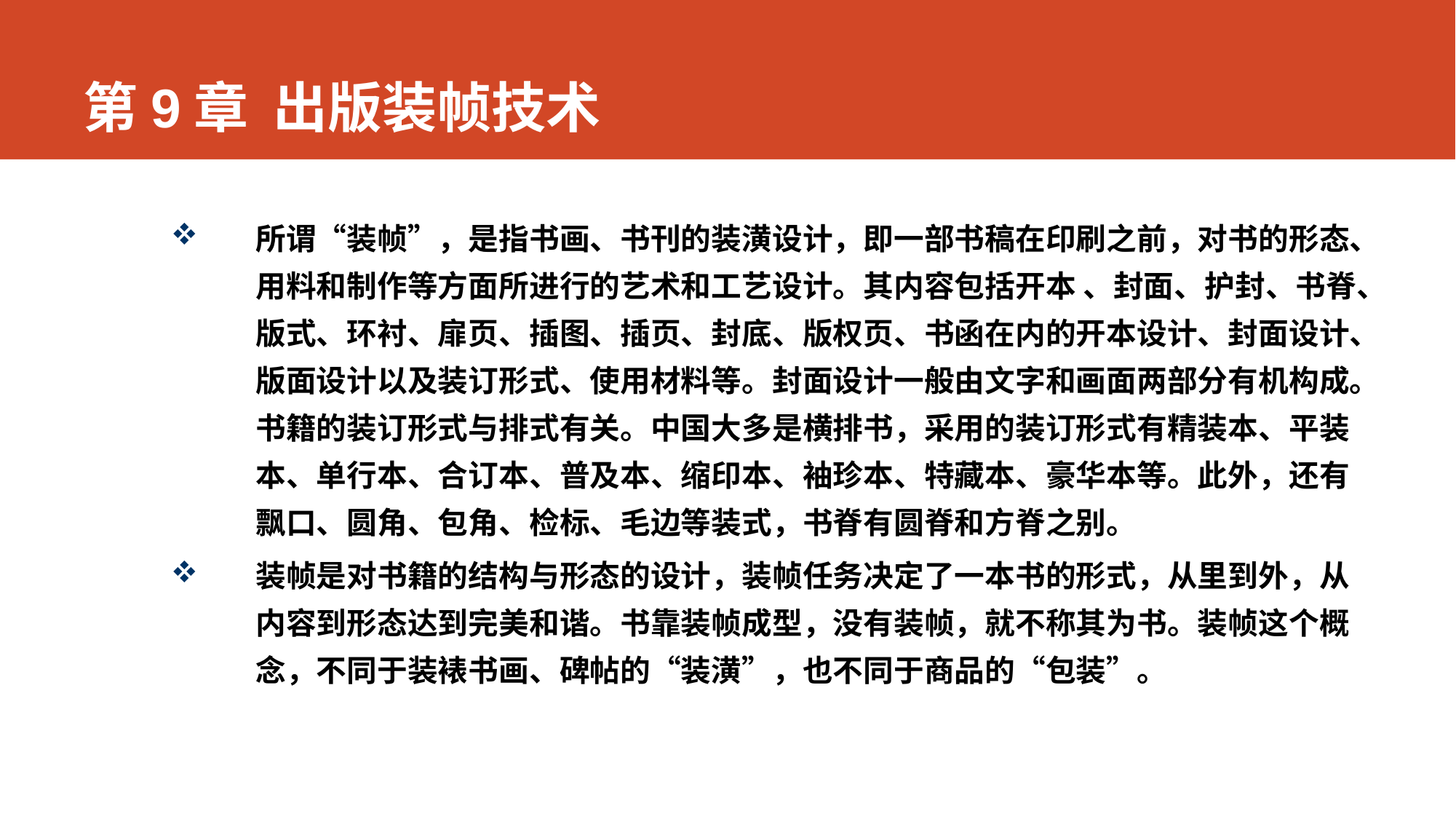

# 第9章  出版装帧技术
所谓“装帧”，是指书画、书刊的装潢设计，即一部书稿在印刷之前，对书的形态、用料和制作等方面所进行的艺术和工艺设计。其内容包括开本 、封面、护封、书脊、版式、环衬、扉页、插图、插页、封底、版权页、书函在内的开本设计、封面设计、版面设计以及装订形式、使用材料等。封面设计一般由文字和画面两部分有机构成。书籍的装订形式与排式有关。中国大多是横排书，采用的装订形式有精装本、平装本、单行本、合订本、普及本、缩印本、袖珍本、特藏本、豪华本等。此外，还有飘口、圆角、包角、检标、毛边等装式，书脊有圆脊和方脊之别。
装帧是对书籍的结构与形态的设计，装帧任务决定了一本书的形式，从里到外，从内容到形态达到完美和谐。书靠装帧成型，没有装帧，就不称其为书。装帧这个概念，不同于装裱书画、碑帖的“装潢”，也不同于商品的“包装”。